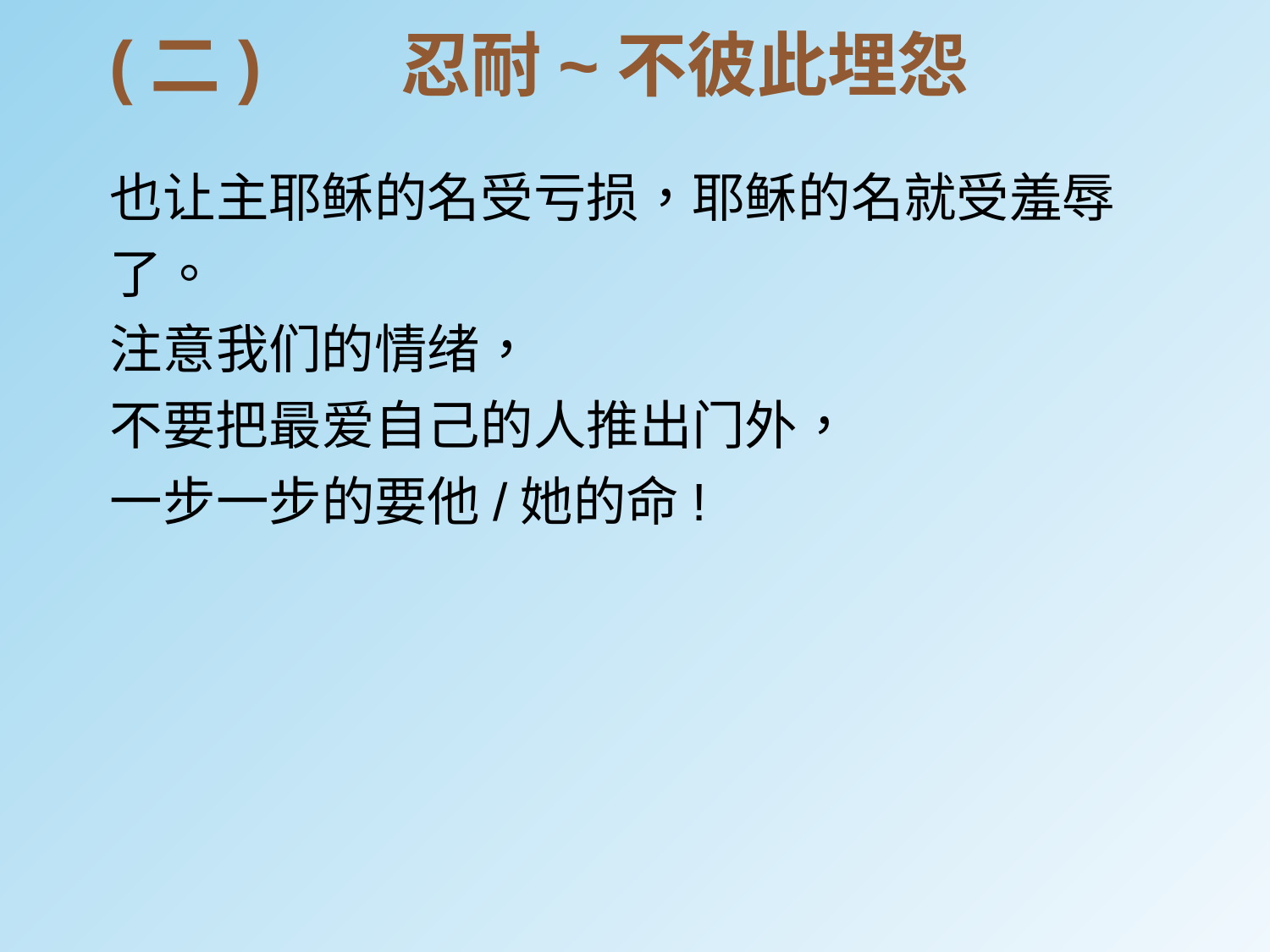

(二)	 忍耐~不彼此埋怨
也让主耶稣的名受亏损，耶稣的名就受羞辱了。
注意我们的情绪，
不要把最爱自己的人推出门外，
一步一步的要他/她的命!